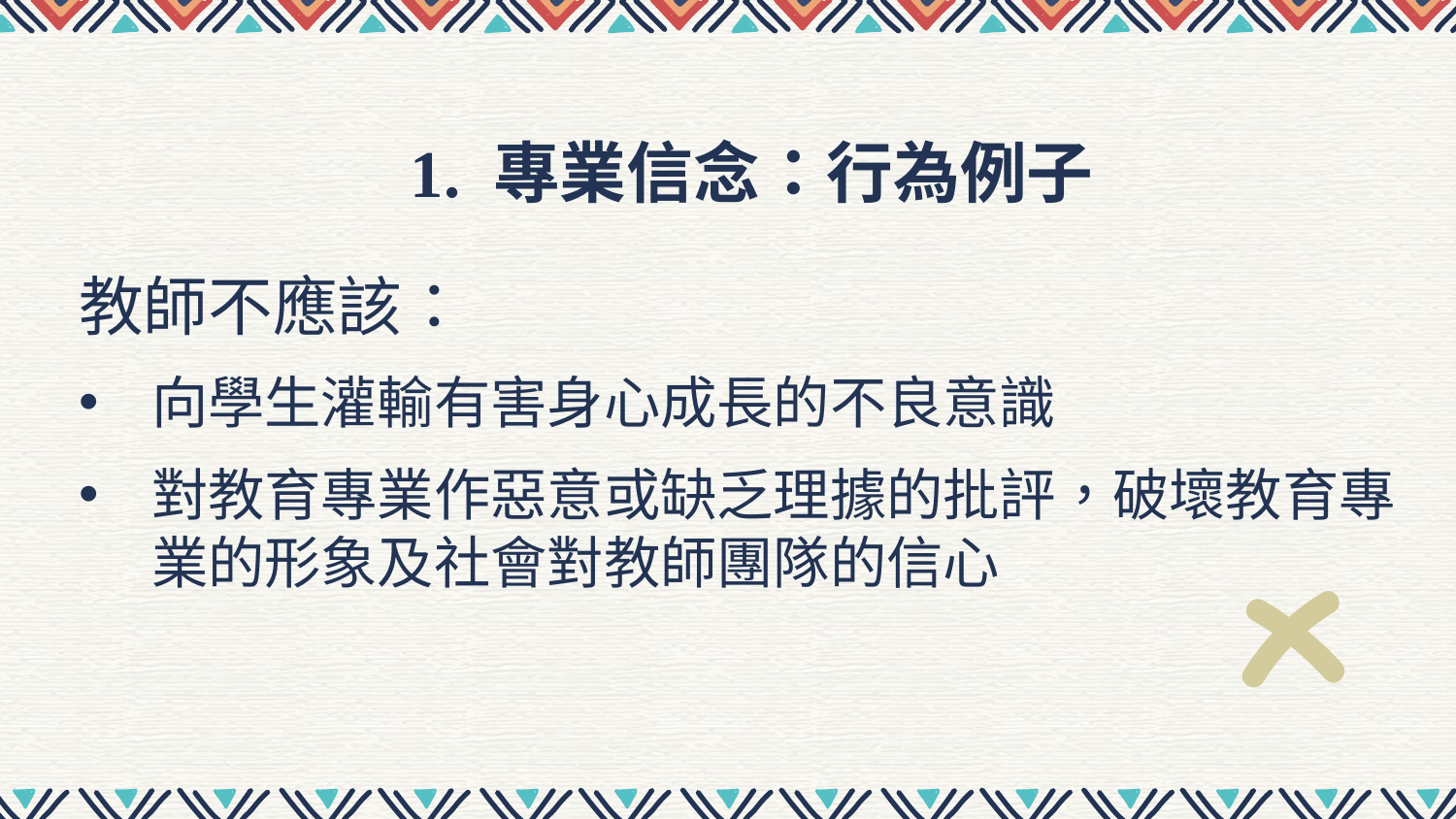

1. 專業信念：行為例子
教師不應該：
向學生灌輸有害身心成長的不良意識
對教育專業作惡意或缺乏理據的批評，破壞教育專業的形象及社會對教師團隊的信心